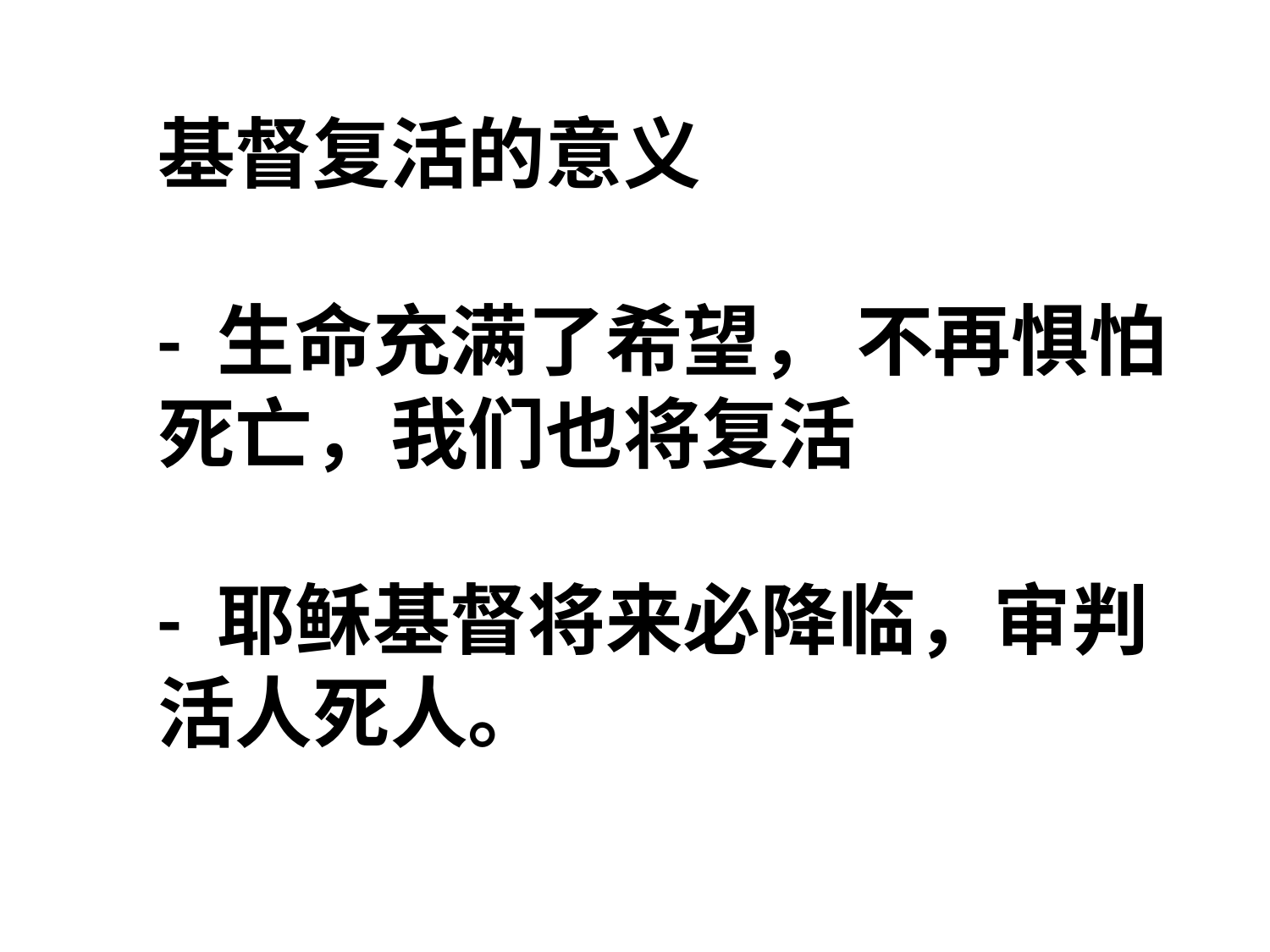

# 基督复活的意义 - 生命充满了希望， 不再惧怕死亡，我们也将复活 - 耶稣基督将来必降临，审判活人死人。